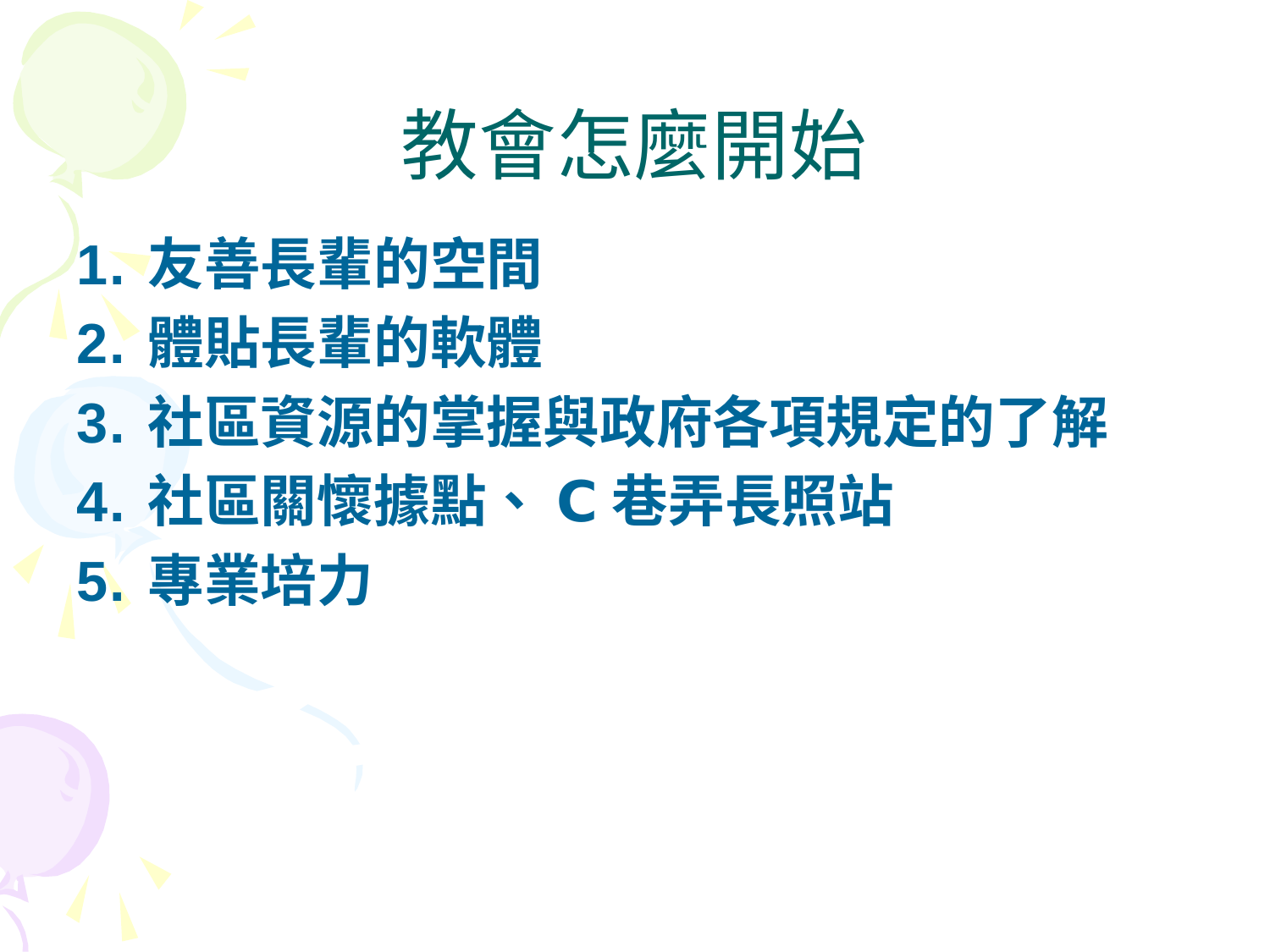

# 教會怎麼開始
友善長輩的空間
體貼長輩的軟體
社區資源的掌握與政府各項規定的了解
社區關懷據點、C巷弄長照站
專業培力